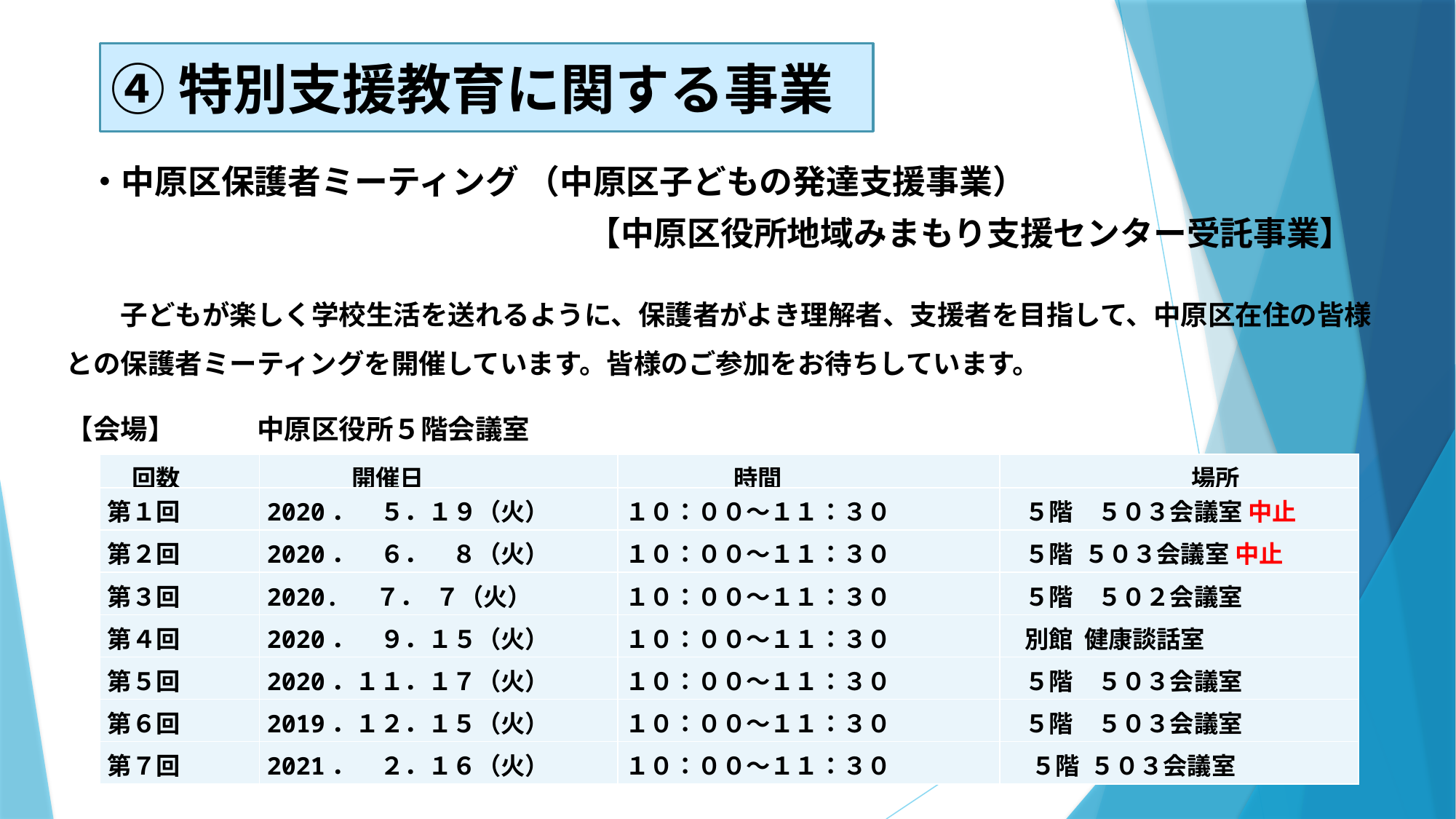

# ④特別支援教育に関する事業

・中原区保護者ミーティング （中原区子どもの発達支援事業）
　　　　　　　　　　　　　　　【中原区役所地域みまもり支援センター受託事業】
　　子どもが楽しく学校生活を送れるように、保護者がよき理解者、支援者を目指して、中原区在住の皆様との保護者ミーティングを開催しています。皆様のご参加をお待ちしています。
【会場】　　　中原区役所５階会議室
| 回数 | 開催日 | 時間 | 場所 |
| --- | --- | --- | --- |
| 第１回 | 2020．　５．１９（火） | １０：００～１１：３０ | ５階　５０３会議室 中止 |
| 第２回 | 2020．　６．　８（火） | １０：００～１１：３０ | ５階 ５０３会議室 中止 |
| 第３回 | 2020.　 ７． ７（火） | １０：００～１１：３０ | ５階　５０２会議室 |
| 第４回 | 2020．　９．１５（火） | １０：００～１１：３０ | 別館 健康談話室 |
| 第５回 | 2020．１１．１７（火） | １０：００～１１：３０ | ５階　５０３会議室 |
| 第６回 | 2019．１２．１５（火） | １０：００～１１：３０ | ５階　５０３会議室 |
| 第７回 | 2021．　２．１６（火） | １０：００～１１：３０ | ５階 ５０３会議室 |